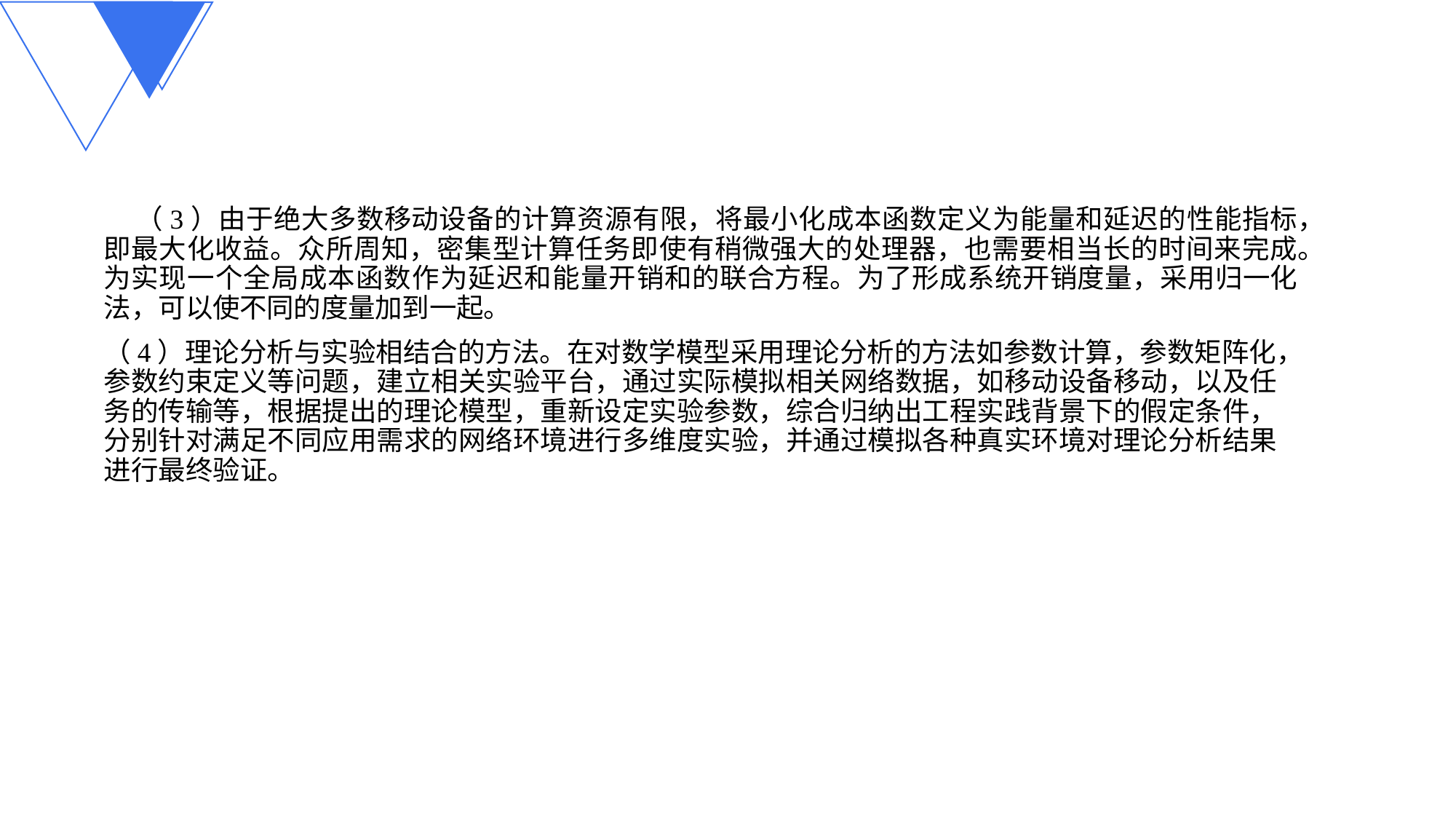

（3）由于绝大多数移动设备的计算资源有限，将最小化成本函数定义为能量和延迟的性能指标，即最大化收益。众所周知，密集型计算任务即使有稍微强大的处理器，也需要相当长的时间来完成。为实现一个全局成本函数作为延迟和能量开销和的联合方程。为了形成系统开销度量，采用归一化法，可以使不同的度量加到一起。
（4）理论分析与实验相结合的方法。在对数学模型采用理论分析的方法如参数计算，参数矩阵化，参数约束定义等问题，建立相关实验平台，通过实际模拟相关网络数据，如移动设备移动，以及任务的传输等，根据提出的理论模型，重新设定实验参数，综合归纳出工程实践背景下的假定条件，分别针对满足不同应用需求的网络环境进行多维度实验，并通过模拟各种真实环境对理论分析结果进行最终验证。